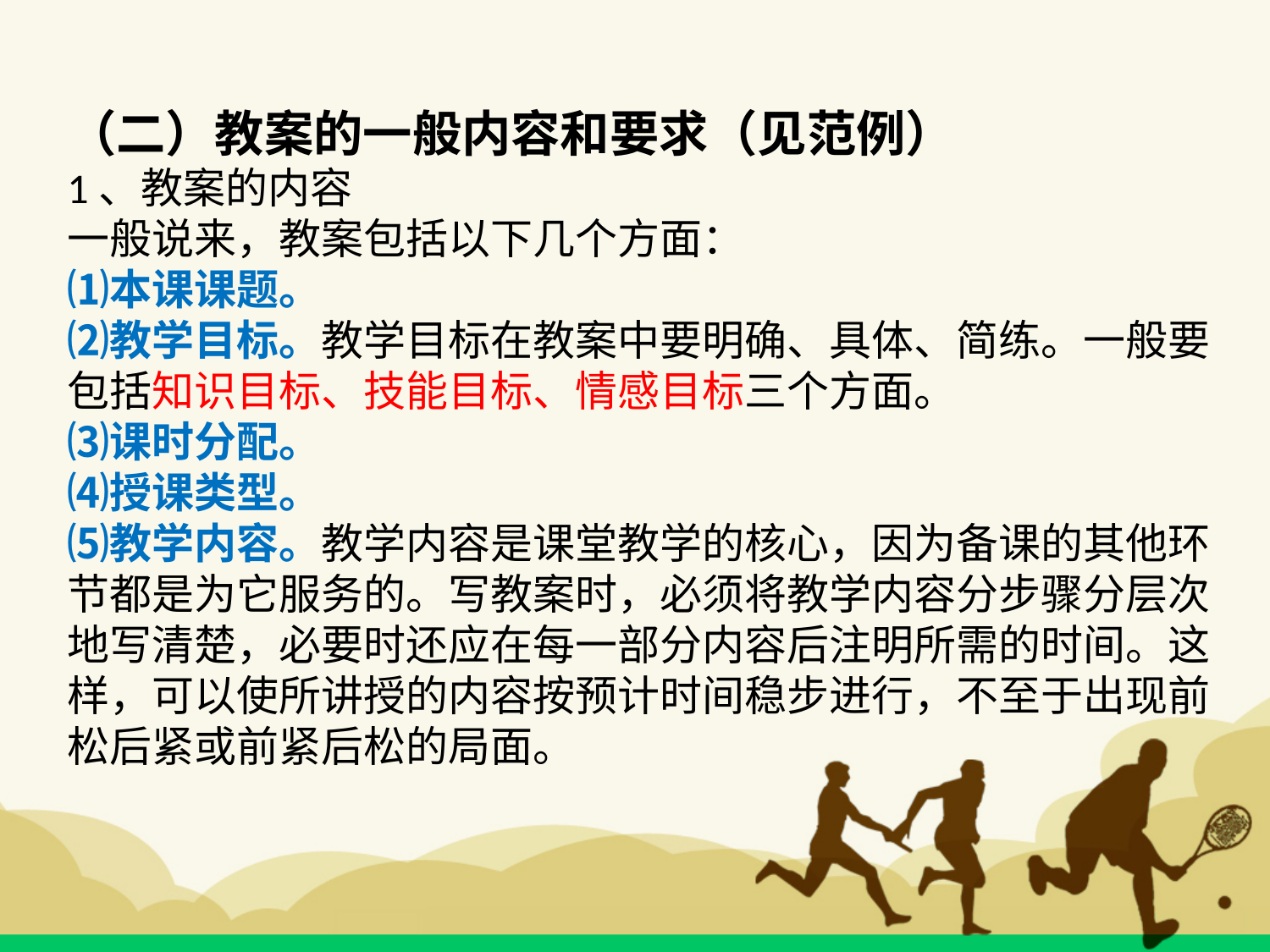

（二）教案的一般内容和要求（见范例）
1、教案的内容
一般说来，教案包括以下几个方面：
⑴本课课题。
⑵教学目标。教学目标在教案中要明确、具体、简练。一般要包括知识目标、技能目标、情感目标三个方面。
⑶课时分配。
⑷授课类型。
⑸教学内容。教学内容是课堂教学的核心，因为备课的其他环节都是为它服务的。写教案时，必须将教学内容分步骤分层次地写清楚，必要时还应在每一部分内容后注明所需的时间。这样，可以使所讲授的内容按预计时间稳步进行，不至于出现前松后紧或前紧后松的局面。